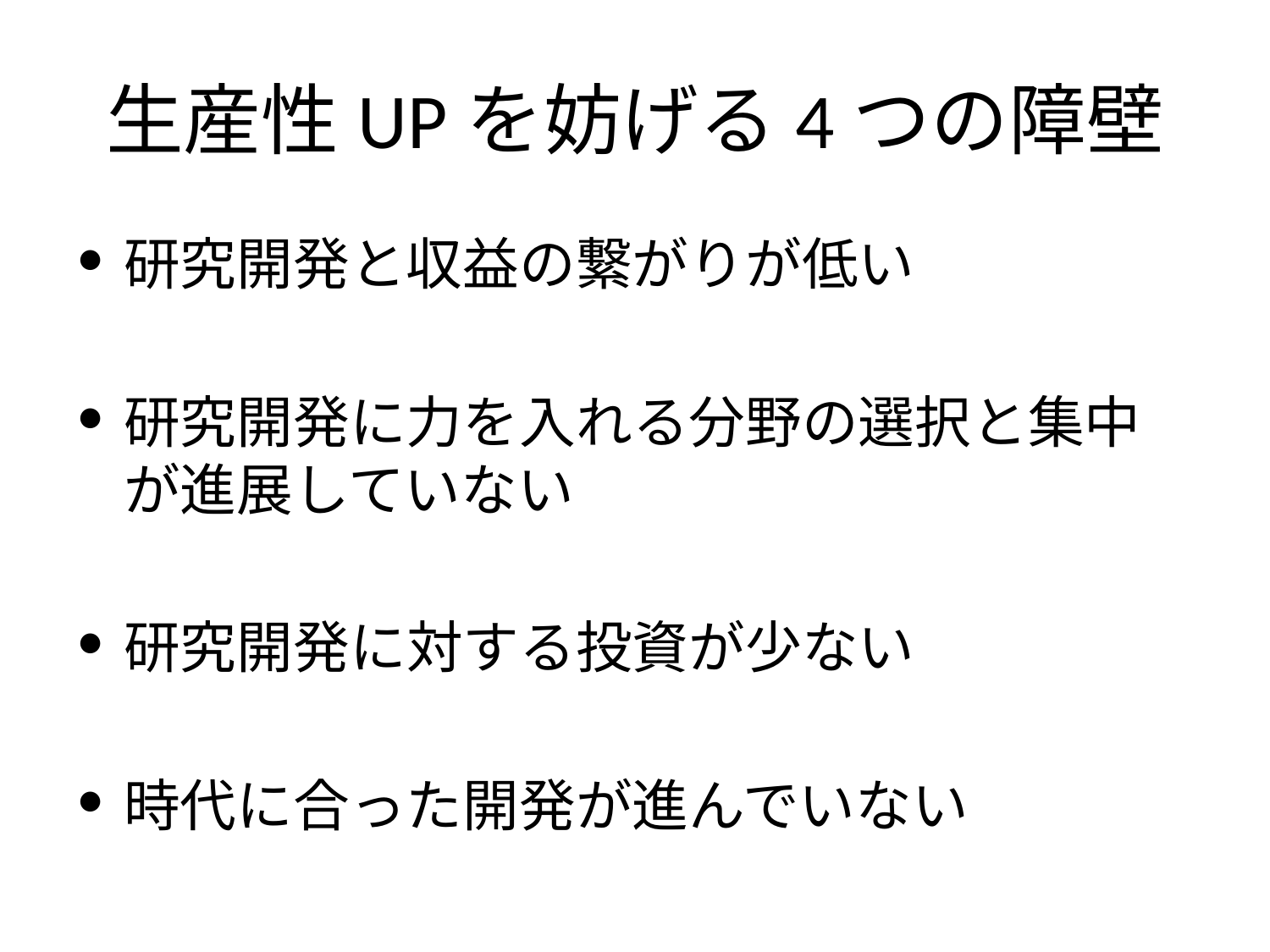

# 生産性UPを妨げる4つの障壁
研究開発と収益の繋がりが低い

研究開発に力を入れる分野の選択と集中が進展していない

研究開発に対する投資が少ない

時代に合った開発が進んでいない